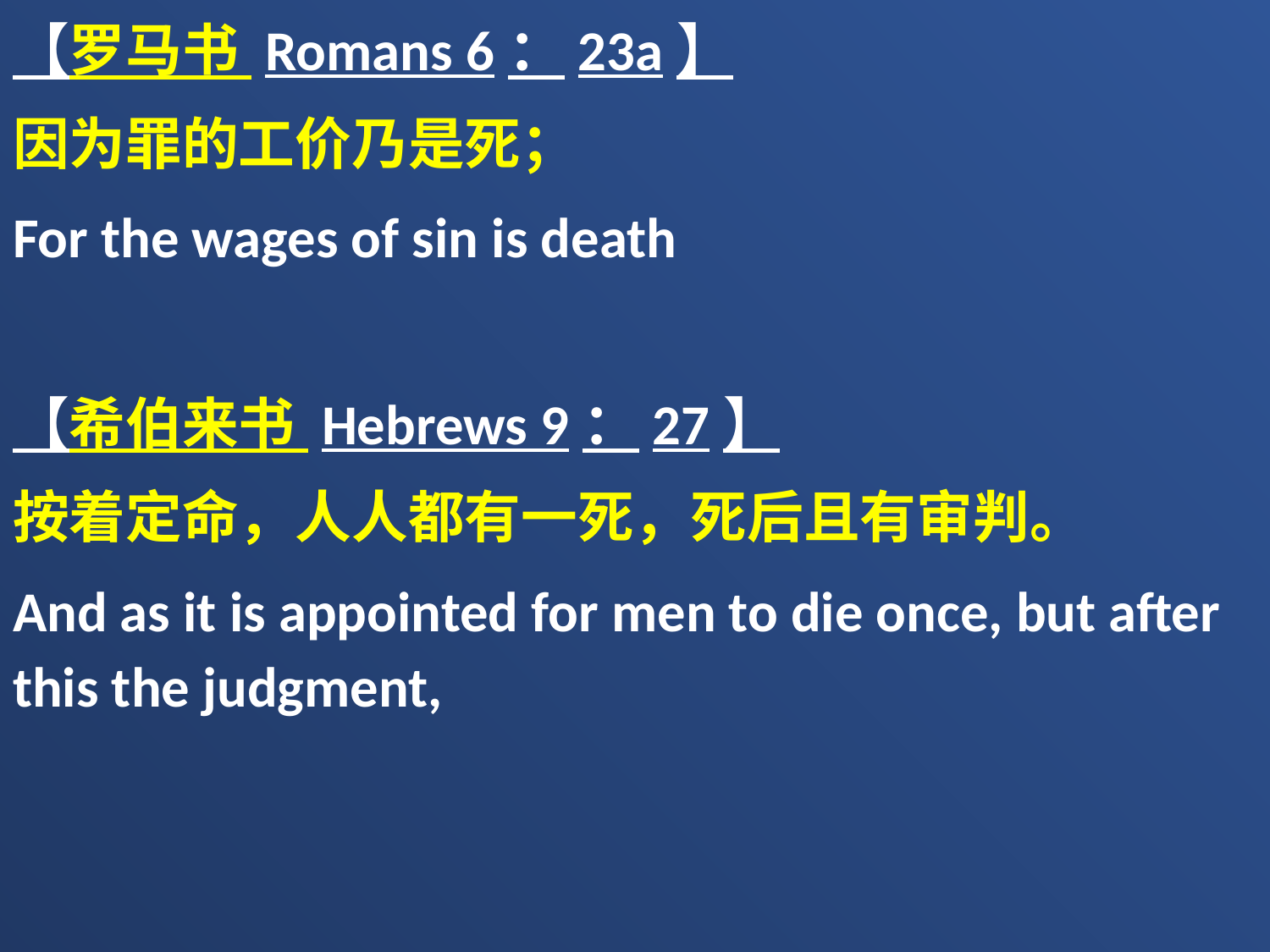

【罗马书 Romans 6：23a】
因为罪的工价乃是死；
For the wages of sin is death

【希伯来书 Hebrews 9：27】
按着定命，人人都有一死，死后且有审判。
And as it is appointed for men to die once, but after this the judgment,